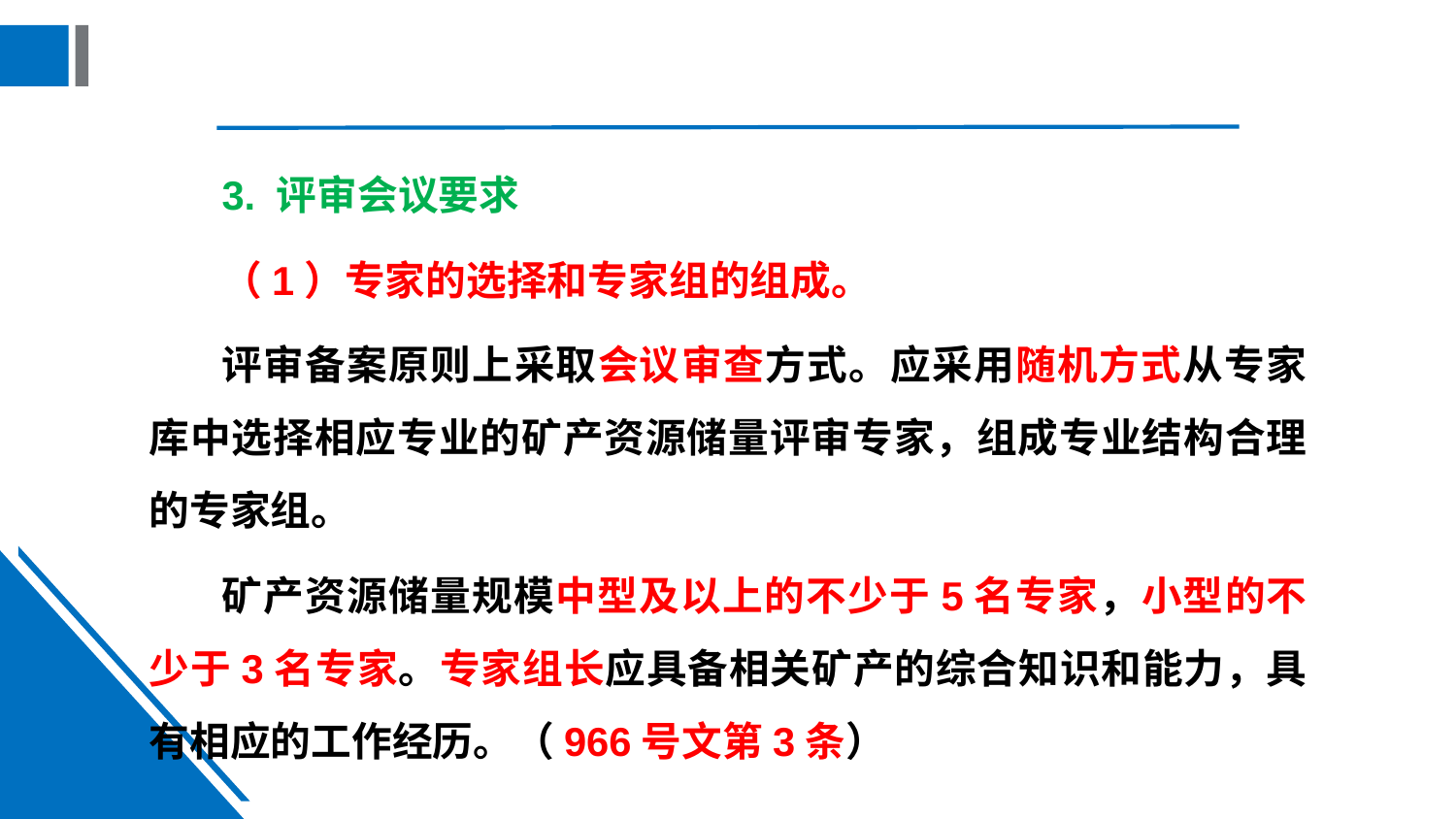

3. 评审会议要求
（1）专家的选择和专家组的组成。
评审备案原则上采取会议审查方式。应采用随机方式从专家库中选择相应专业的矿产资源储量评审专家，组成专业结构合理的专家组。
矿产资源储量规模中型及以上的不少于5名专家，小型的不少于3名专家。专家组长应具备相关矿产的综合知识和能力，具有相应的工作经历。（966号文第3条）
30